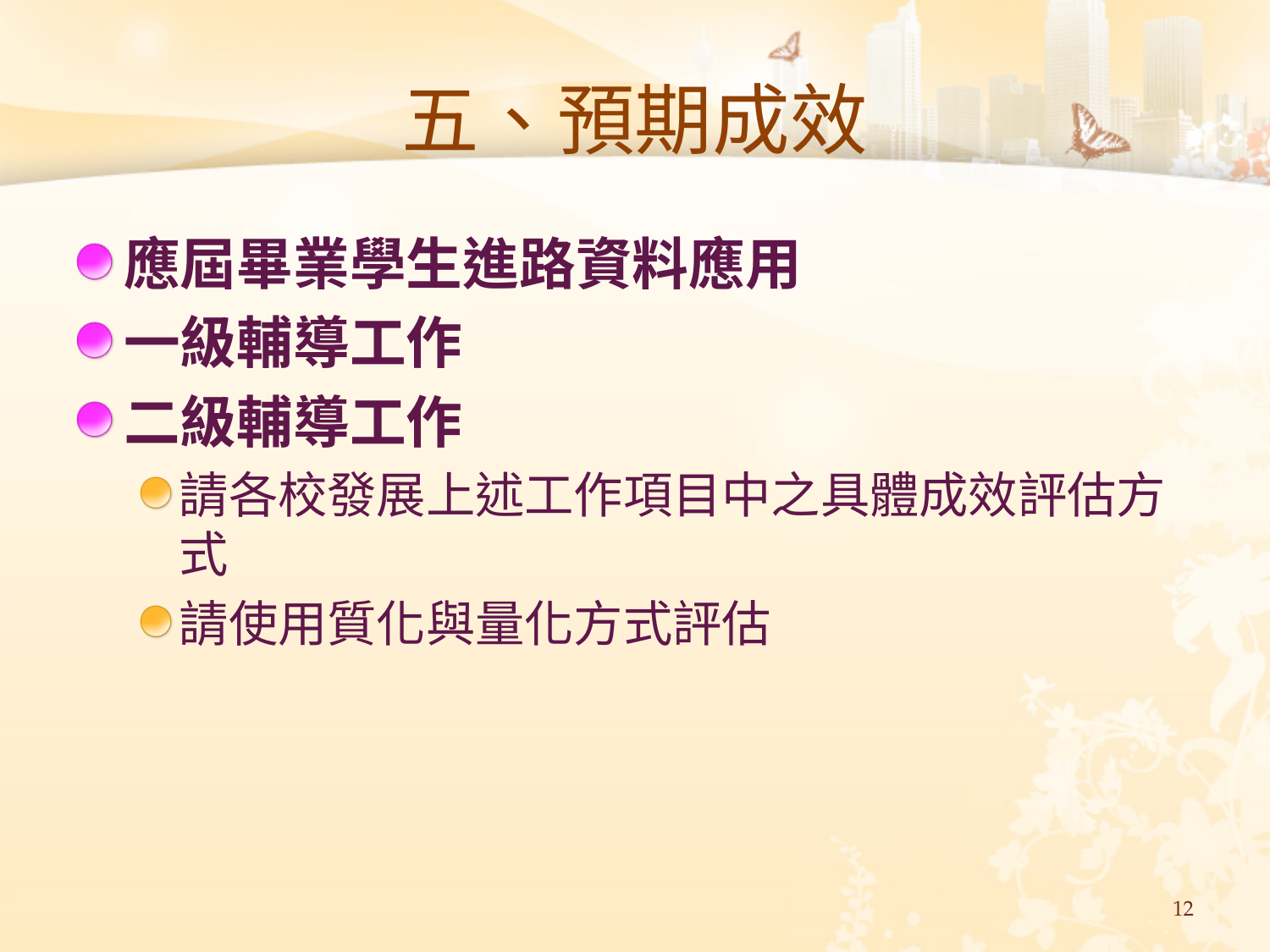

# 五、預期成效
應屆畢業學生進路資料應用
一級輔導工作
二級輔導工作
請各校發展上述工作項目中之具體成效評估方式
請使用質化與量化方式評估

12